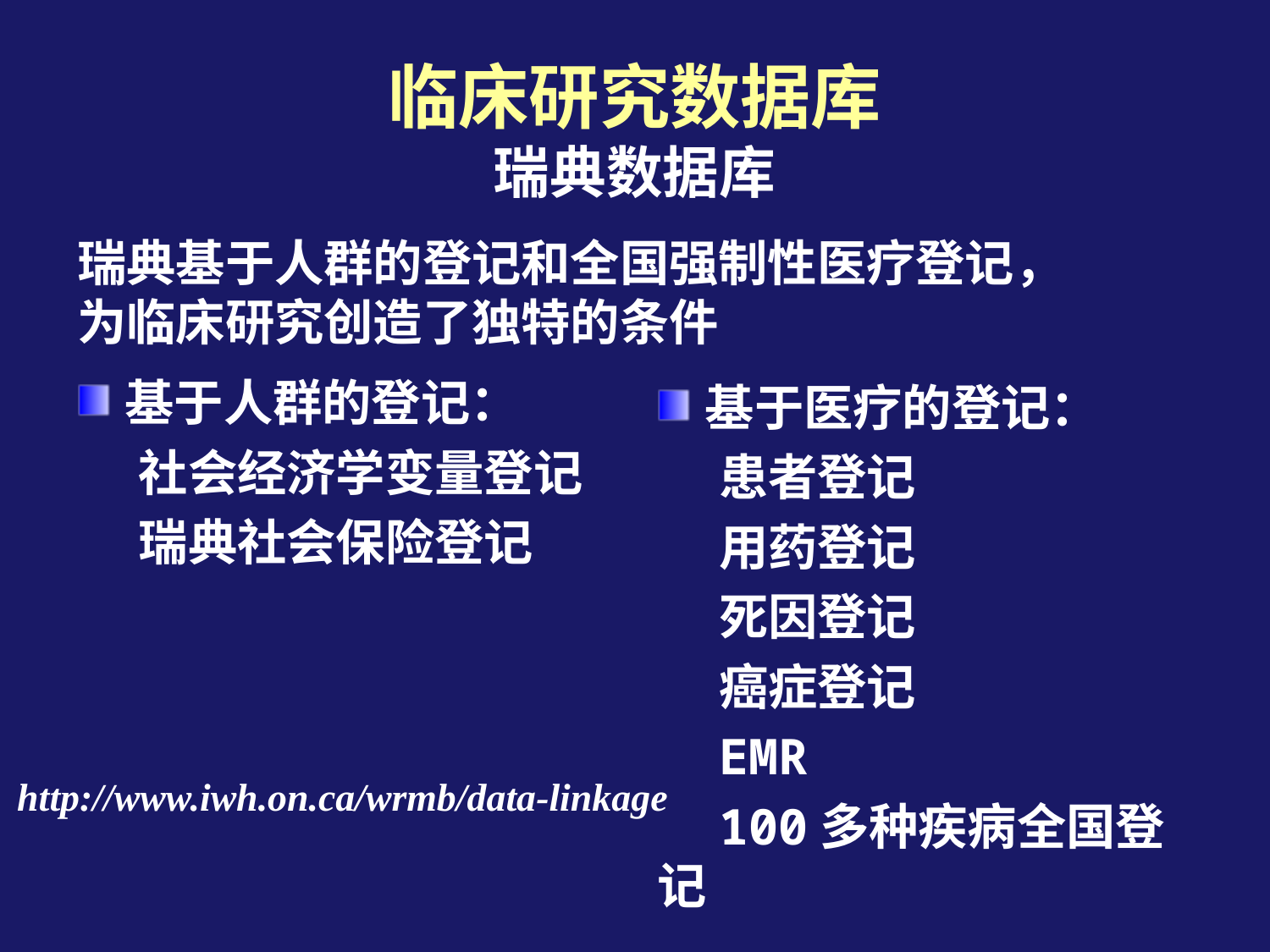

# 临床研究数据库 瑞典数据库
瑞典基于人群的登记和全国强制性医疗登记，为临床研究创造了独特的条件
基于人群的登记：
社会经济学变量登记
瑞典社会保险登记
基于医疗的登记：
患者登记
用药登记
死因登记
癌症登记
EMR
100多种疾病全国登记
http://www.iwh.on.ca/wrmb/data-linkage